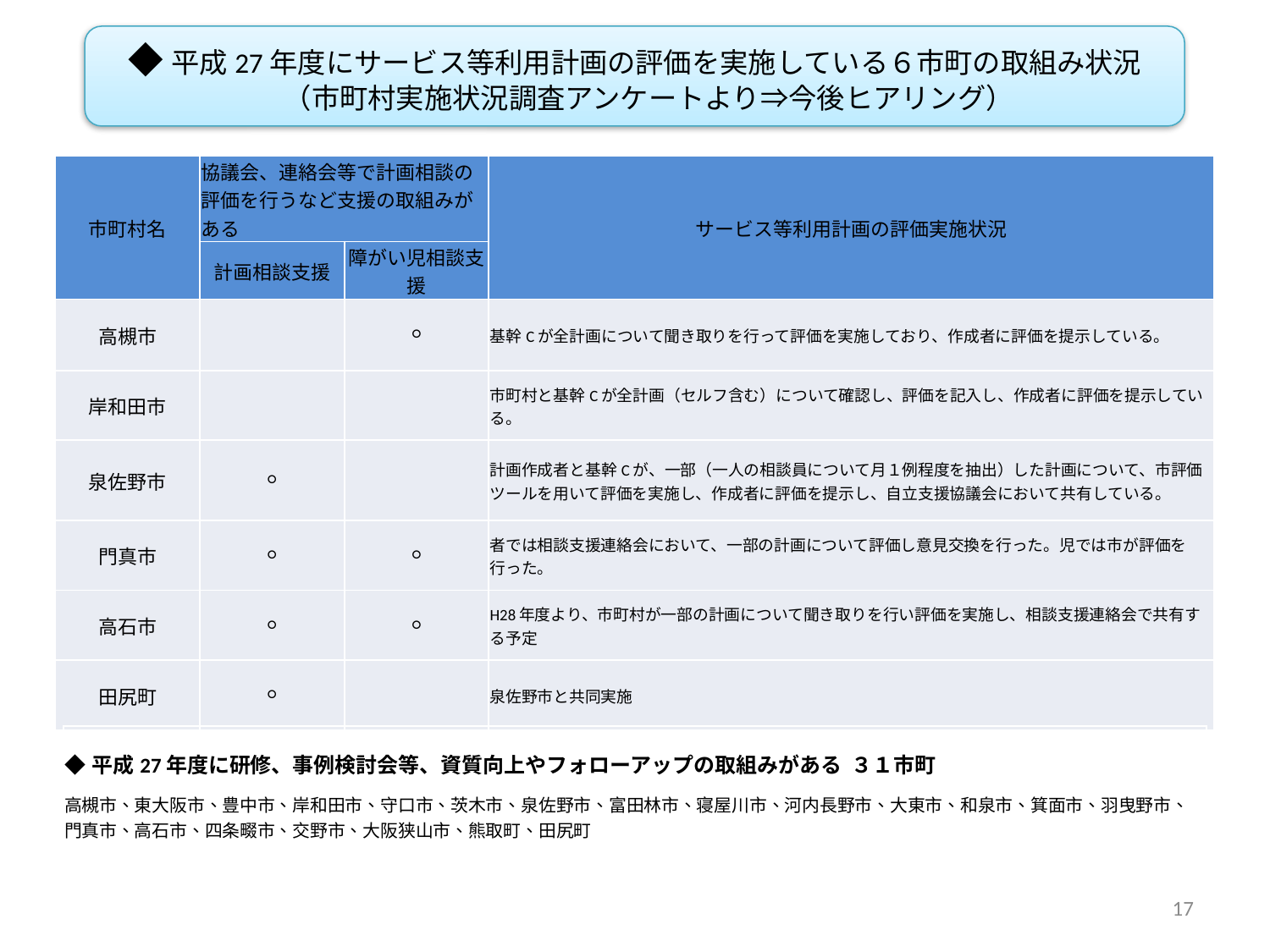

◆平成27年度にサービス等利用計画の評価を実施している６市町の取組み状況
　（市町村実施状況調査アンケートより⇒今後ヒアリング）
| 市町村名 | 協議会、連絡会等で計画相談の評価を行うなど支援の取組みがある |  | サービス等利用計画の評価実施状況 |
| --- | --- | --- | --- |
|  | 計画相談支援 | 障がい児相談支援 |  |
| 高槻市 |  | ○ | 基幹Cが全計画について聞き取りを行って評価を実施しており、作成者に評価を提示している。 |
| 岸和田市 |  |  | 市町村と基幹Cが全計画（セルフ含む）について確認し、評価を記入し、作成者に評価を提示している。 |
| 泉佐野市 | ○ |  | 計画作成者と基幹Cが、一部（一人の相談員について月１例程度を抽出）した計画について、市評価ツールを用いて評価を実施し、作成者に評価を提示し、自立支援協議会において共有している。 |
| 門真市 | ○ | ○ | 者では相談支援連絡会において、一部の計画について評価し意見交換を行った。児では市が評価を行った。 |
| 高石市 | ○ | ○ | H28年度より、市町村が一部の計画について聞き取りを行い評価を実施し、相談支援連絡会で共有する予定 |
| 田尻町 | ○ |  | 泉佐野市と共同実施 |
| ◆平成27年度に研修、事例検討会等、資質向上やフォローアップの取組みがある ３１市町 |
| --- |
| 高槻市、東大阪市、豊中市、岸和田市、守口市、茨木市、泉佐野市、富田林市、寝屋川市、河内長野市、大東市、和泉市、箕面市、羽曳野市、門真市、高石市、四条畷市、交野市、大阪狭山市、熊取町、田尻町 |
17